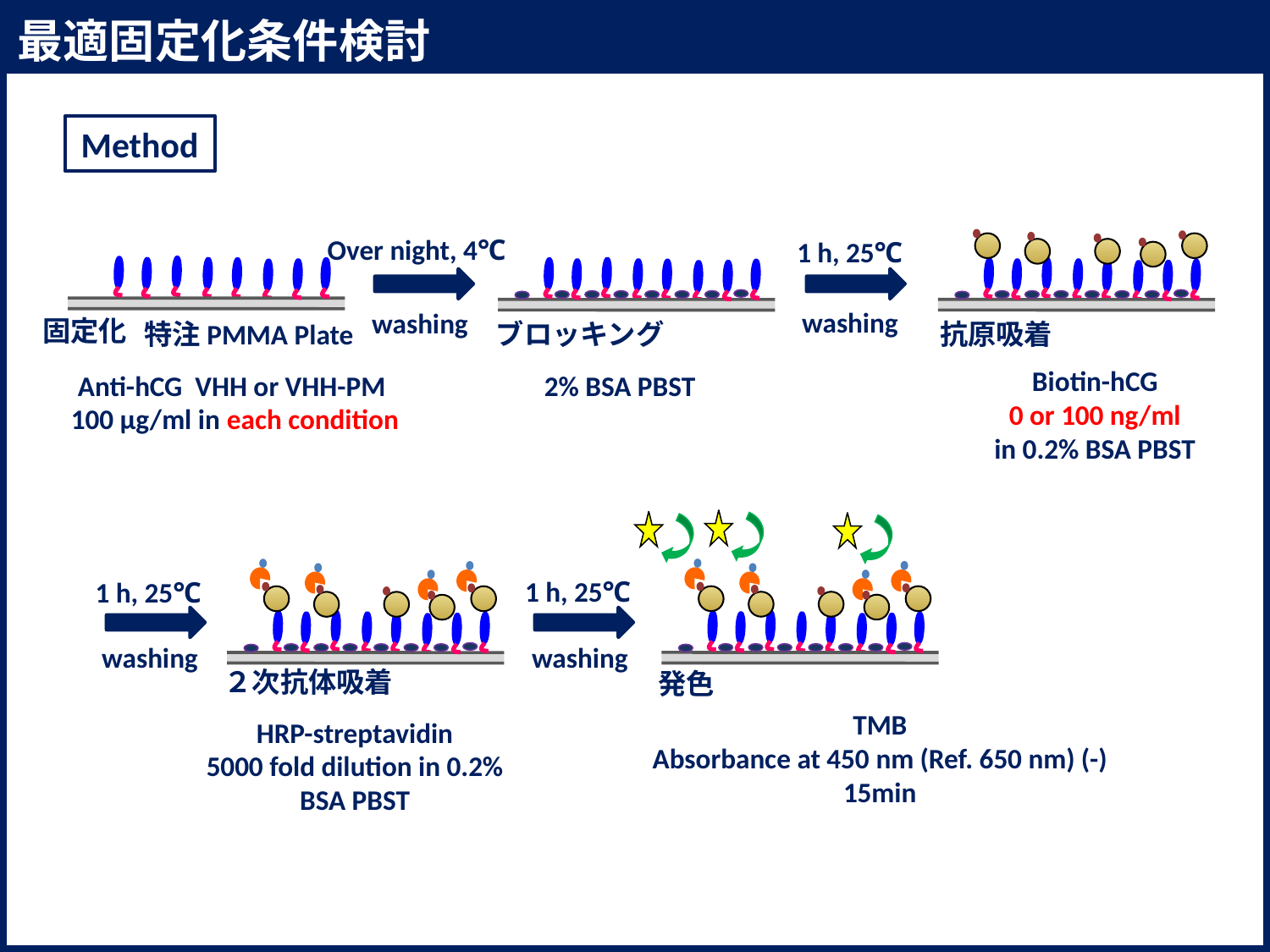

最適固定化条件検討
Method
Over night, 4℃
1 h, 25℃

washing
washing
固定化
特注PMMA Plate
ブロッキング
抗原吸着
Biotin-hCG
 0 or 100 ng/ml
in 0.2% BSA PBST
Anti-hCG  VHH or VHH-PM
100 µg/ml in each condition
2% BSA PBST

1 h, 25℃
1 h, 25℃

washing
washing
２次抗体吸着
発色
TMB
Absorbance at 450 nm (Ref. 650 nm) (-)
15min
HRP-streptavidin
5000 fold dilution in 0.2% BSA PBST